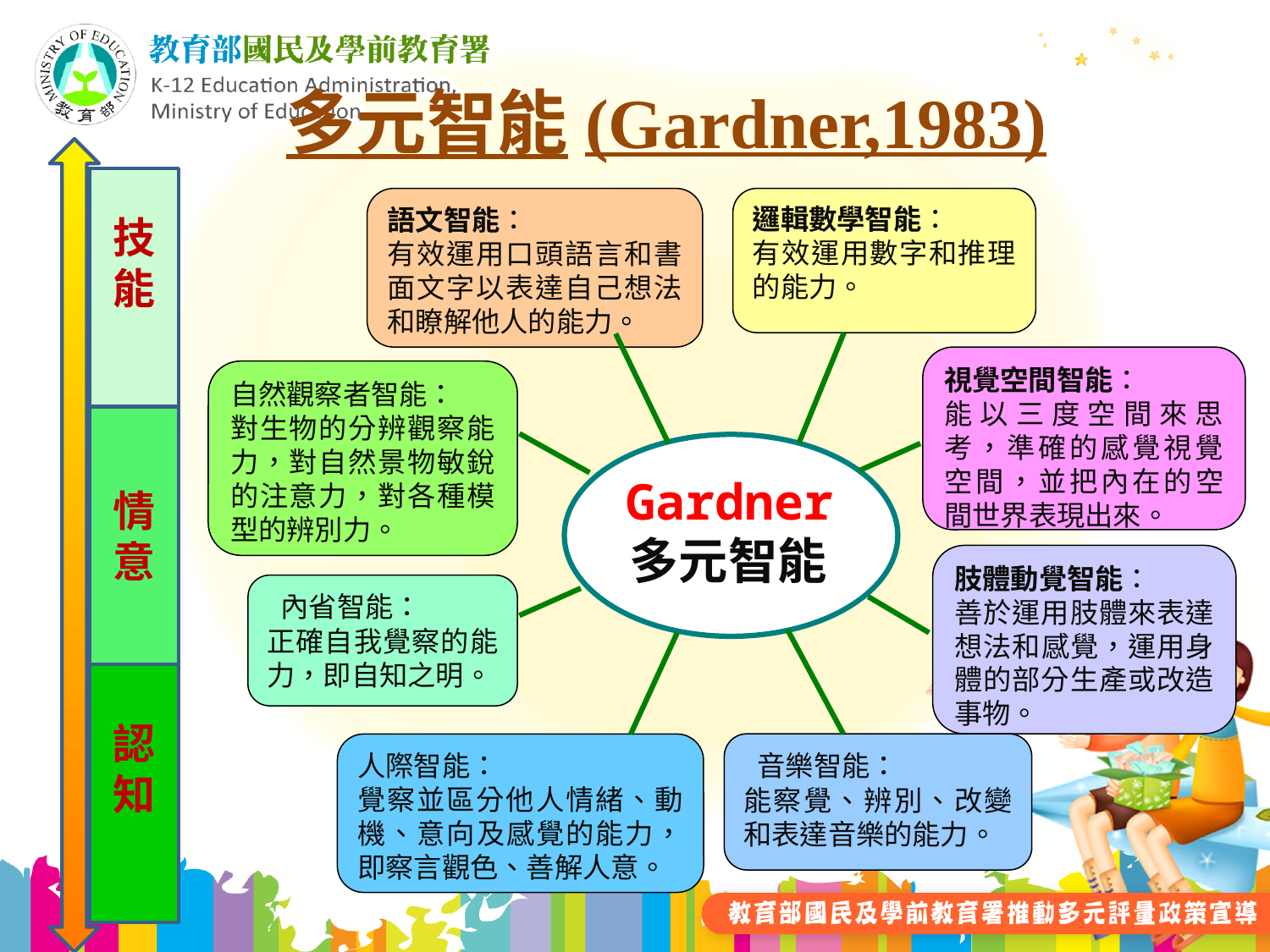

多元智能(Gardner,1983)

技能

語文智能：
有效運用口頭語言和書面文字以表達自己想法和瞭解他人的能力。
邏輯數學智能：
有效運用數字和推理的能力。

視覺空間智能：
能以三度空間來思考，準確的感覺視覺空間，並把內在的空間世界表現出來。
自然觀察者智能：
對生物的分辨觀察能力，對自然景物敏銳的注意力，對各種模型的辨別力。

Gardner多元智能

肢體動覺智能：
善於運用肢體來表達想法和感覺，運用身體的部分生產或改造事物。
 內省智能：
正確自我覺察的能力，即自知之明。

 音樂智能：
能察覺、辨別、改變和表達音樂的能力。
人際智能：
覺察並區分他人情緒、動機、意向及感覺的能力，即察言觀色、善解人意。
情意
認知